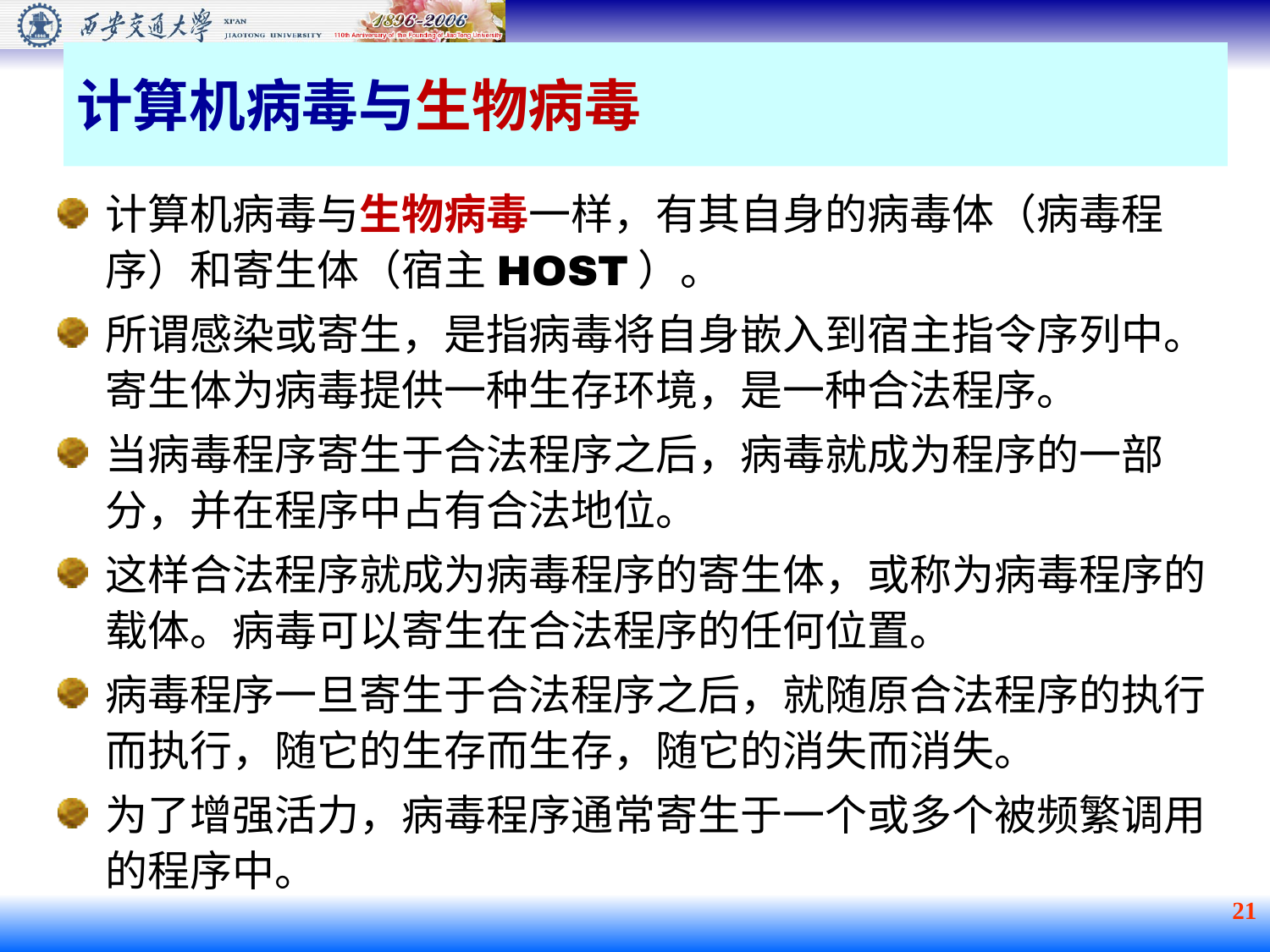

# 计算机病毒与生物病毒
计算机病毒与生物病毒一样，有其自身的病毒体（病毒程序）和寄生体（宿主HOST）。
所谓感染或寄生，是指病毒将自身嵌入到宿主指令序列中。寄生体为病毒提供一种生存环境，是一种合法程序。
当病毒程序寄生于合法程序之后，病毒就成为程序的一部分，并在程序中占有合法地位。
这样合法程序就成为病毒程序的寄生体，或称为病毒程序的载体。病毒可以寄生在合法程序的任何位置。
病毒程序一旦寄生于合法程序之后，就随原合法程序的执行而执行，随它的生存而生存，随它的消失而消失。
为了增强活力，病毒程序通常寄生于一个或多个被频繁调用的程序中。

21